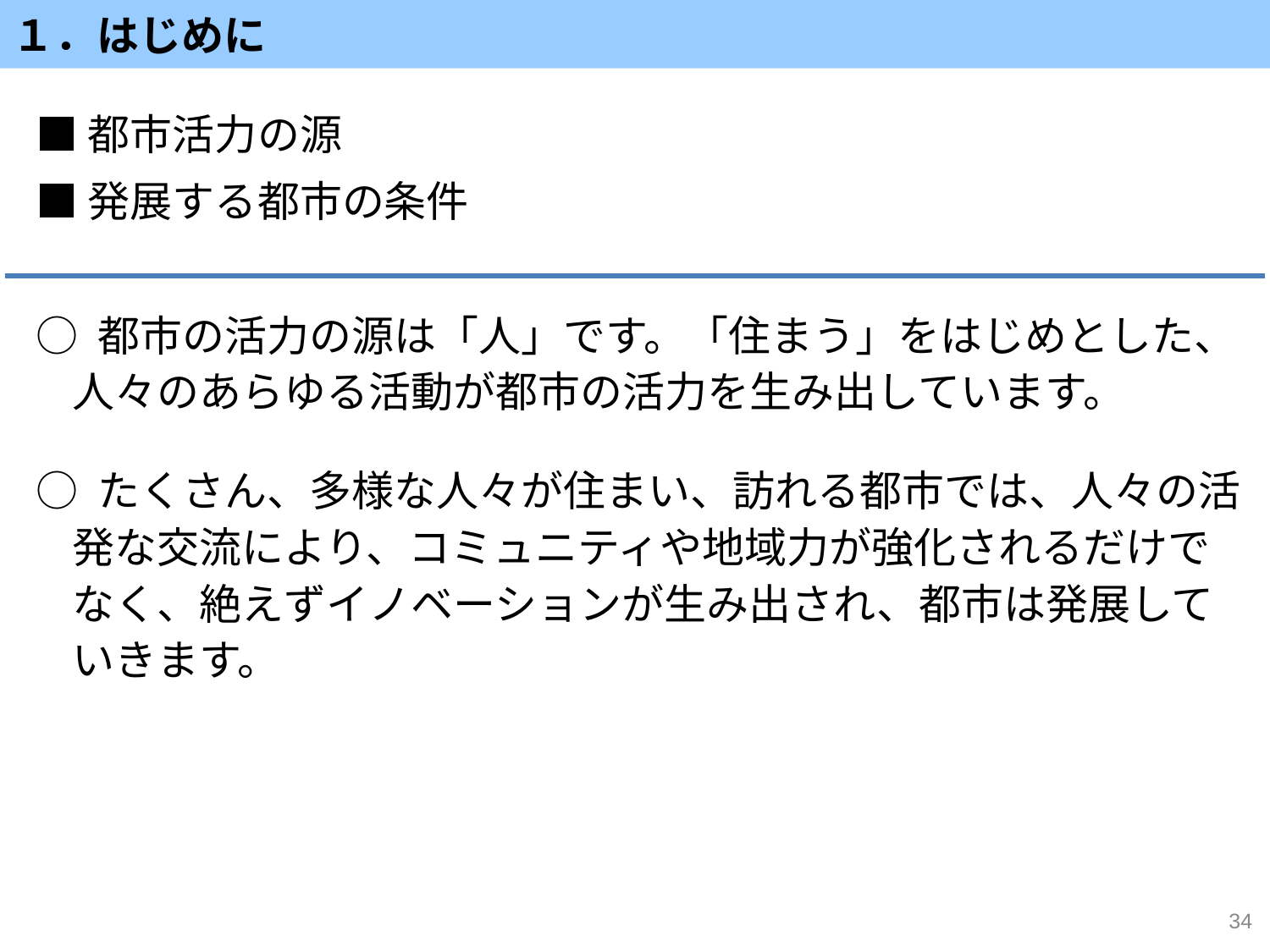

１．はじめに
■都市活力の源
■発展する都市の条件

○ 都市の活力の源は「人」です。「住まう」をはじめとした、人々のあらゆる活動が都市の活力を生み出しています。
○ たくさん、多様な人々が住まい、訪れる都市では、人々の活発な交流により、コミュニティや地域力が強化されるだけでなく、絶えずイノベーションが生み出され、都市は発展していきます。
34